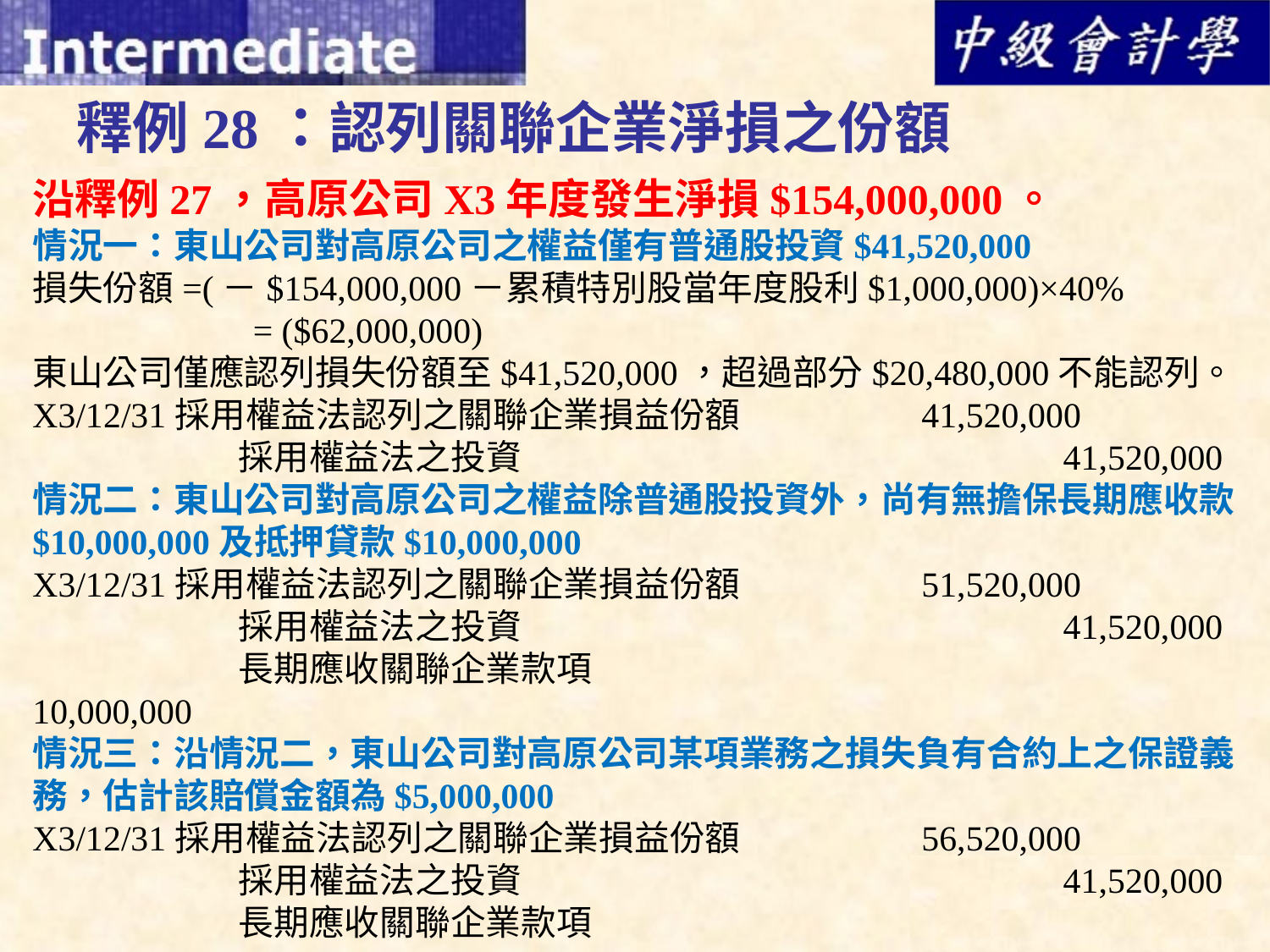

# 釋例28：認列關聯企業淨損之份額

沿釋例27，高原公司X3年度發生淨損$154,000,000。
情況一：東山公司對高原公司之權益僅有普通股投資$41,520,000
損失份額=(－$154,000,000－累積特別股當年度股利$1,000,000)×40%
　　　　　　= ($62,000,000)
東山公司僅應認列損失份額至$41,520,000，超過部分$20,480,000不能認列。
X3/12/31採用權益法認列之關聯企業損益份額		41,520,000
	         採用權益法之投資				                 41,520,000
情況二：東山公司對高原公司之權益除普通股投資外，尚有無擔保長期應收款$10,000,000及抵押貸款$10,000,000
X3/12/31採用權益法認列之關聯企業損益份額		51,520,000
	         採用權益法之投資				                 41,520,000
	         長期應收關聯企業款項				   10,000,000
情況三：沿情況二，東山公司對高原公司某項業務之損失負有合約上之保證義務，估計該賠償金額為$5,000,000
X3/12/31採用權益法認列之關聯企業損益份額		56,520,000
	         採用權益法之投資				                 41,520,000
	         長期應收關聯企業款項				   10,000,000
	         其他負債準備					     5,000,000